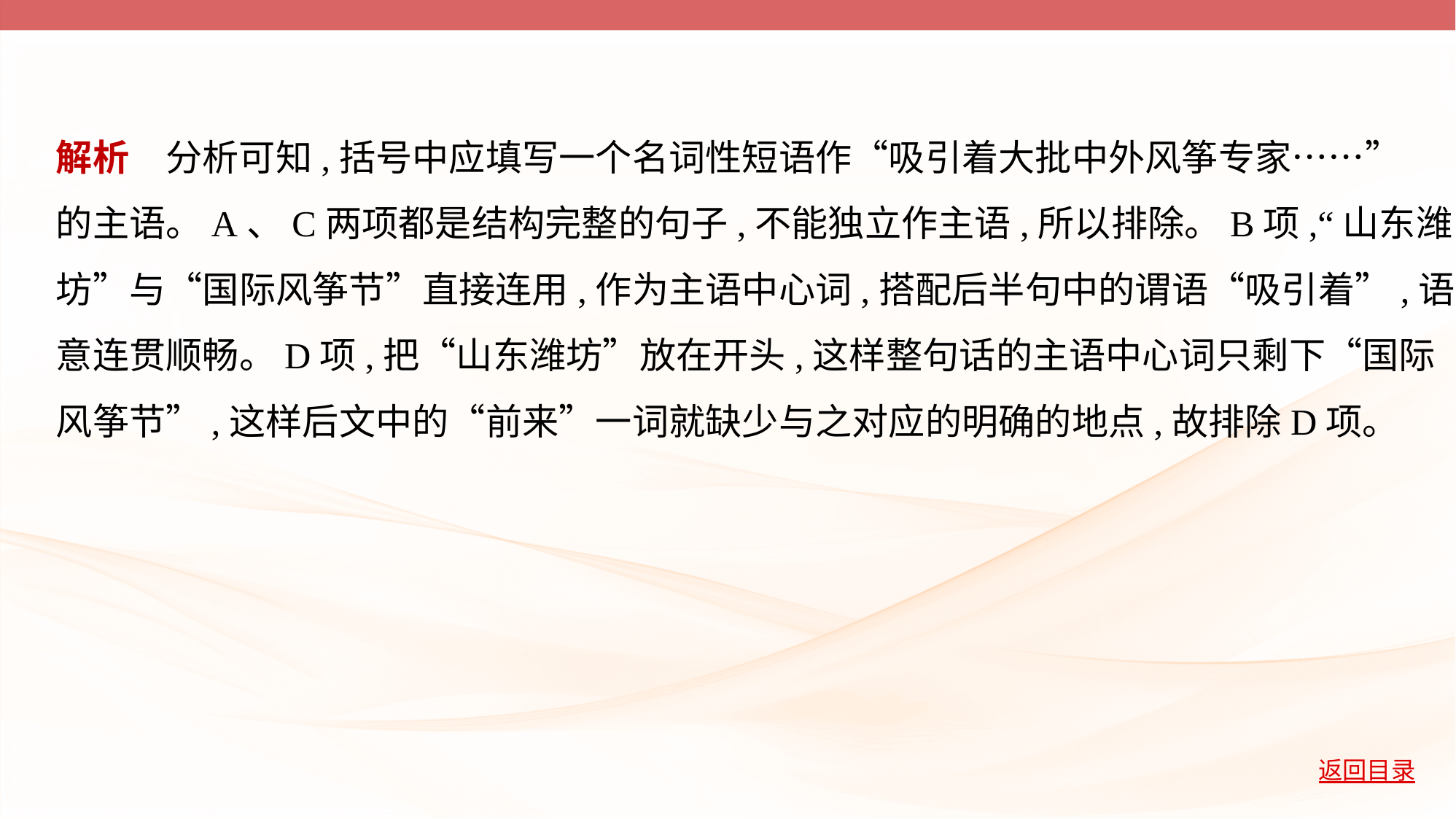

解析　分析可知,括号中应填写一个名词性短语作“吸引着大批中外风筝专家……”
的主语。A、C两项都是结构完整的句子,不能独立作主语,所以排除。B项,“山东潍
坊”与“国际风筝节”直接连用,作为主语中心词,搭配后半句中的谓语“吸引着”,语
意连贯顺畅。D项,把“山东潍坊”放在开头,这样整句话的主语中心词只剩下“国际
风筝节”,这样后文中的“前来”一词就缺少与之对应的明确的地点,故排除D项。